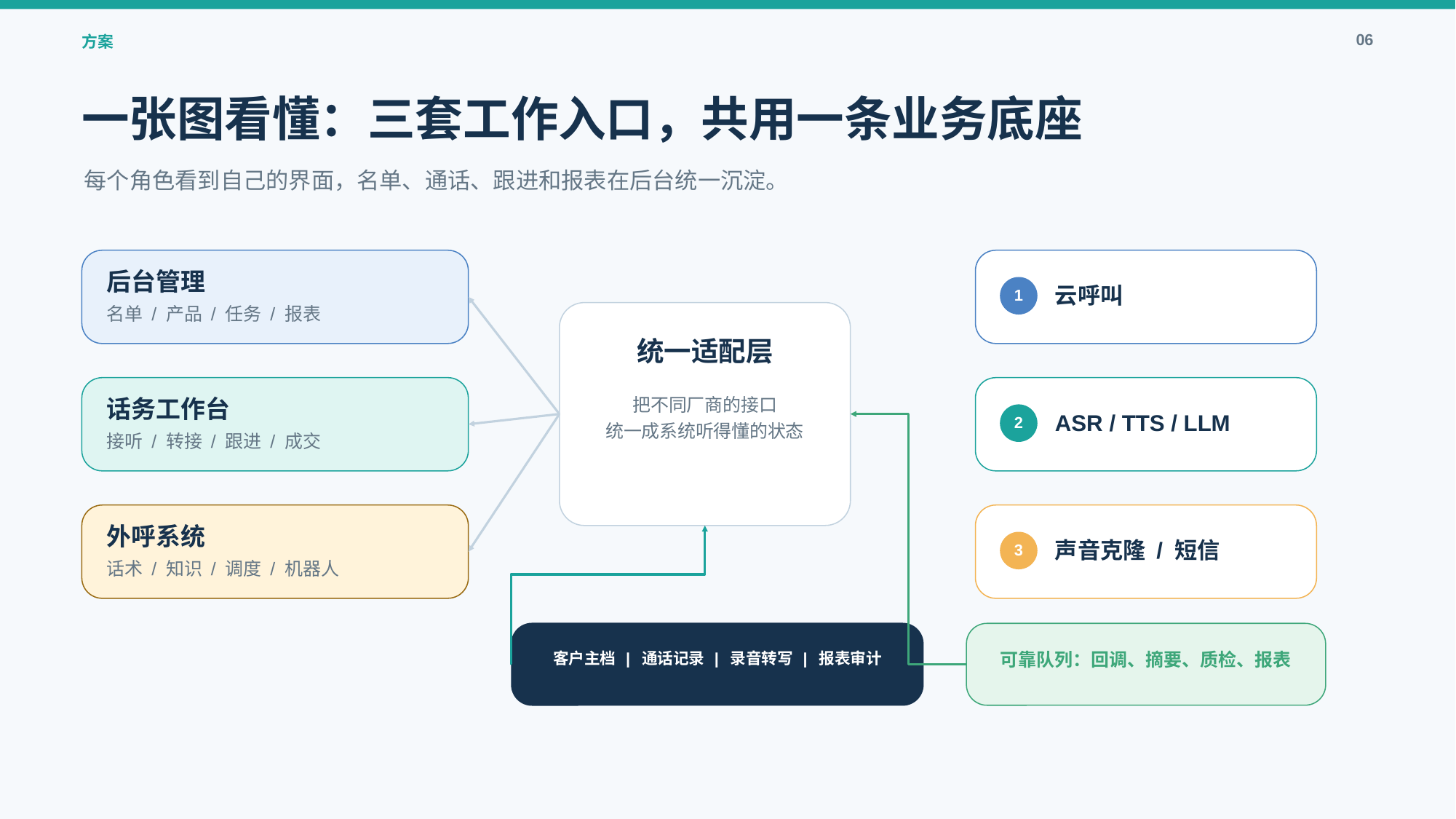

06
方案
一张图看懂：三套工作入口，共用一条业务底座
每个角色看到自己的界面，名单、通话、跟进和报表在后台统一沉淀。

后台管理

云呼叫
1
名单 / 产品 / 任务 / 报表

统一适配层

把不同厂商的接口
统一成系统听得懂的状态
话务工作台

ASR / TTS / LLM
2
接听 / 转接 / 跟进 / 成交

外呼系统

声音克隆 / 短信
3
话术 / 知识 / 调度 / 机器人

客户主档  |  通话记录  |  录音转写  |  报表审计
可靠队列：回调、摘要、质检、报表